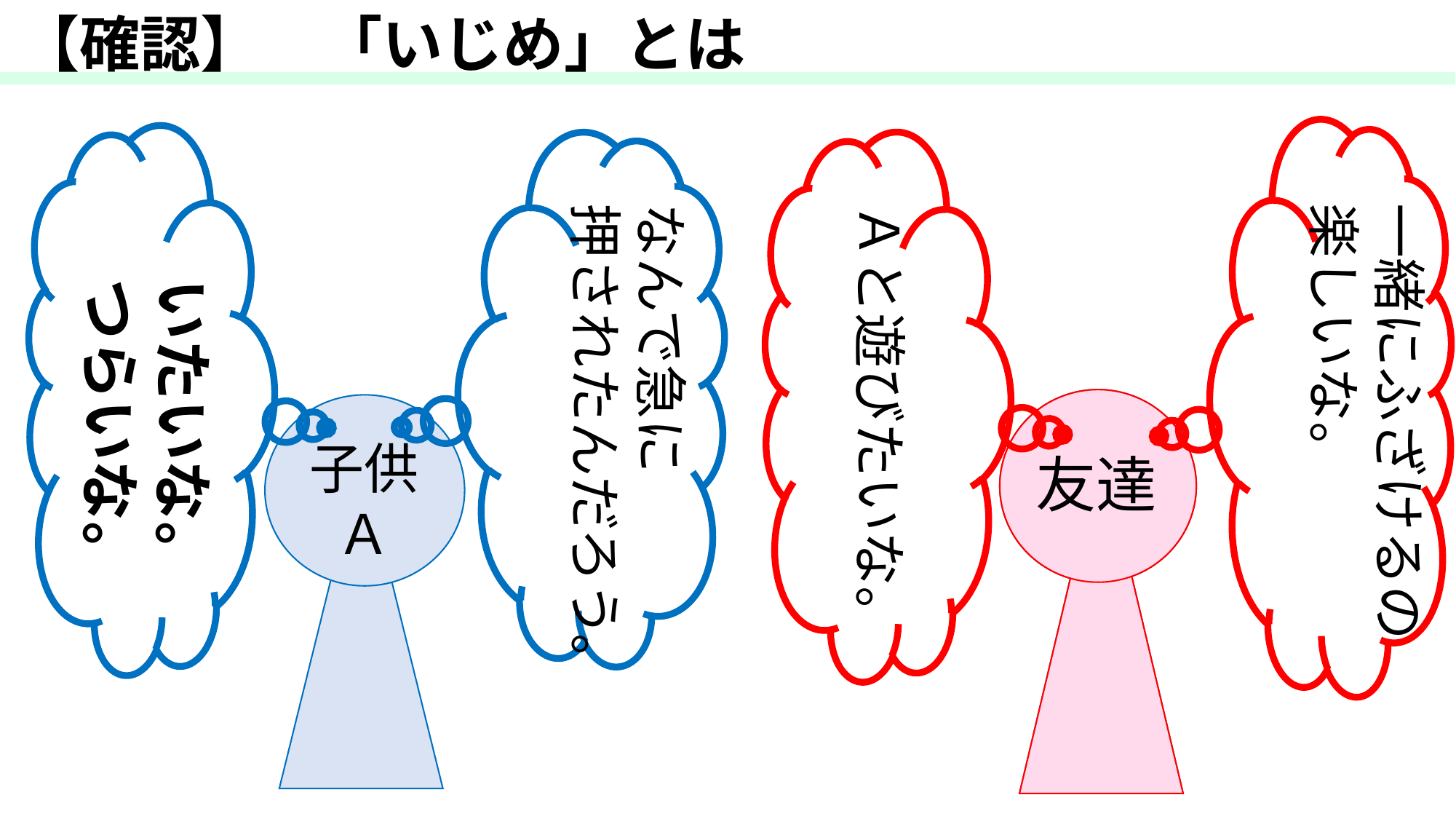

【確認】　「いじめ」とは

一緒にふざけるの
楽しいな。

いたいな。
つらいな。

Ａと遊びたいな。

なんで急に
押されたんだろう。

友達

友達

子供
Ａ